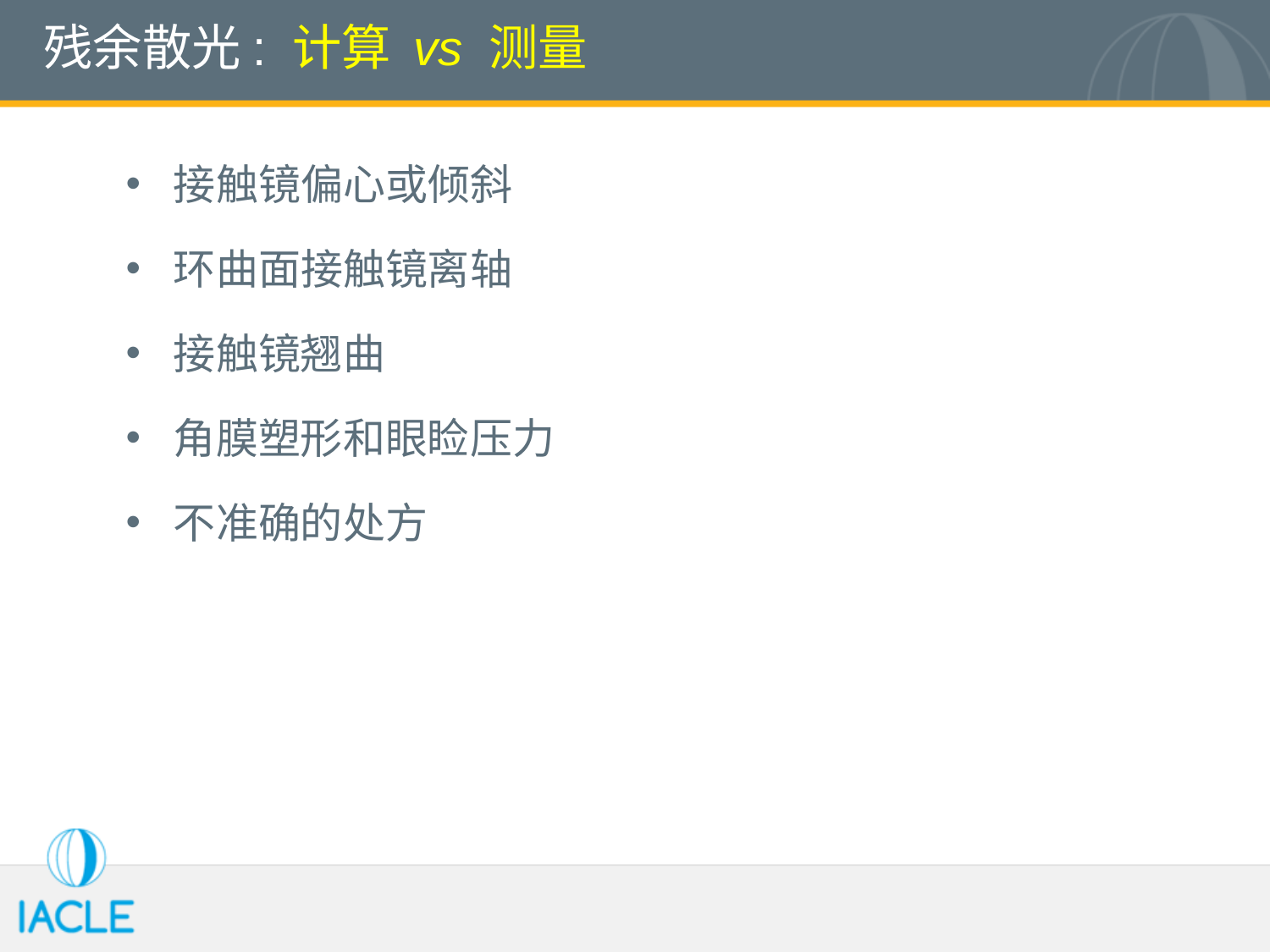

# 残余散光: 计算 vs 测量

接触镜偏心或倾斜
环曲面接触镜离轴
接触镜翘曲
角膜塑形和眼睑压力
不准确的处方